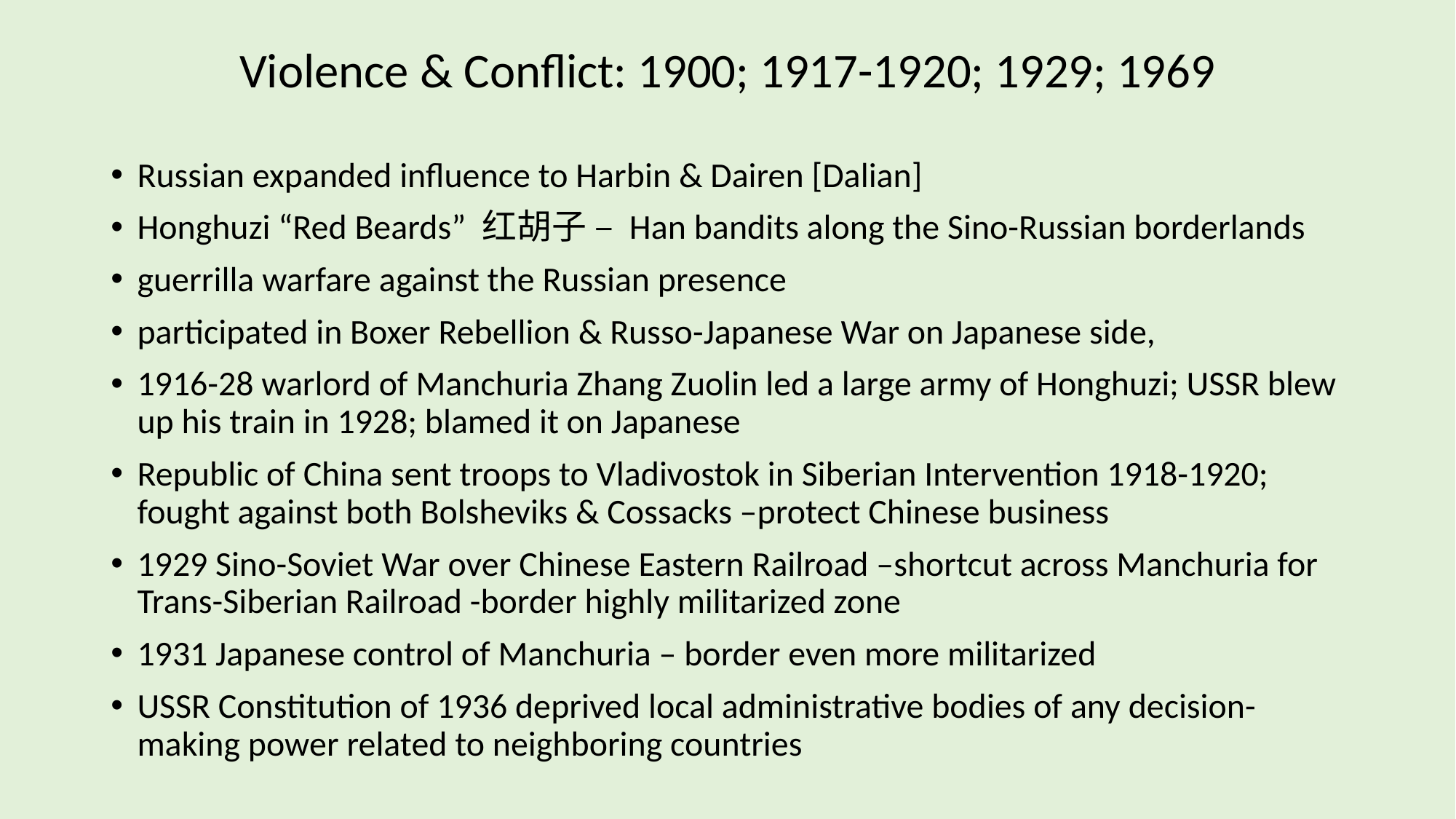

# Violence & Conflict: 1900; 1917-1920; 1929; 1969
Russian expanded influence to Harbin & Dairen [Dalian]
Honghuzi “Red Beards” 红胡子 – Han bandits along the Sino-Russian borderlands
guerrilla warfare against the Russian presence
participated in Boxer Rebellion & Russo-Japanese War on Japanese side,
1916-28 warlord of Manchuria Zhang Zuolin led a large army of Honghuzi; USSR blew up his train in 1928; blamed it on Japanese
Republic of China sent troops to Vladivostok in Siberian Intervention 1918-1920; fought against both Bolsheviks & Cossacks –protect Chinese business
1929 Sino-Soviet War over Chinese Eastern Railroad –shortcut across Manchuria for Trans-Siberian Railroad -border highly militarized zone
1931 Japanese control of Manchuria – border even more militarized
USSR Constitution of 1936 deprived local administrative bodies of any decision-making power related to neighboring countries